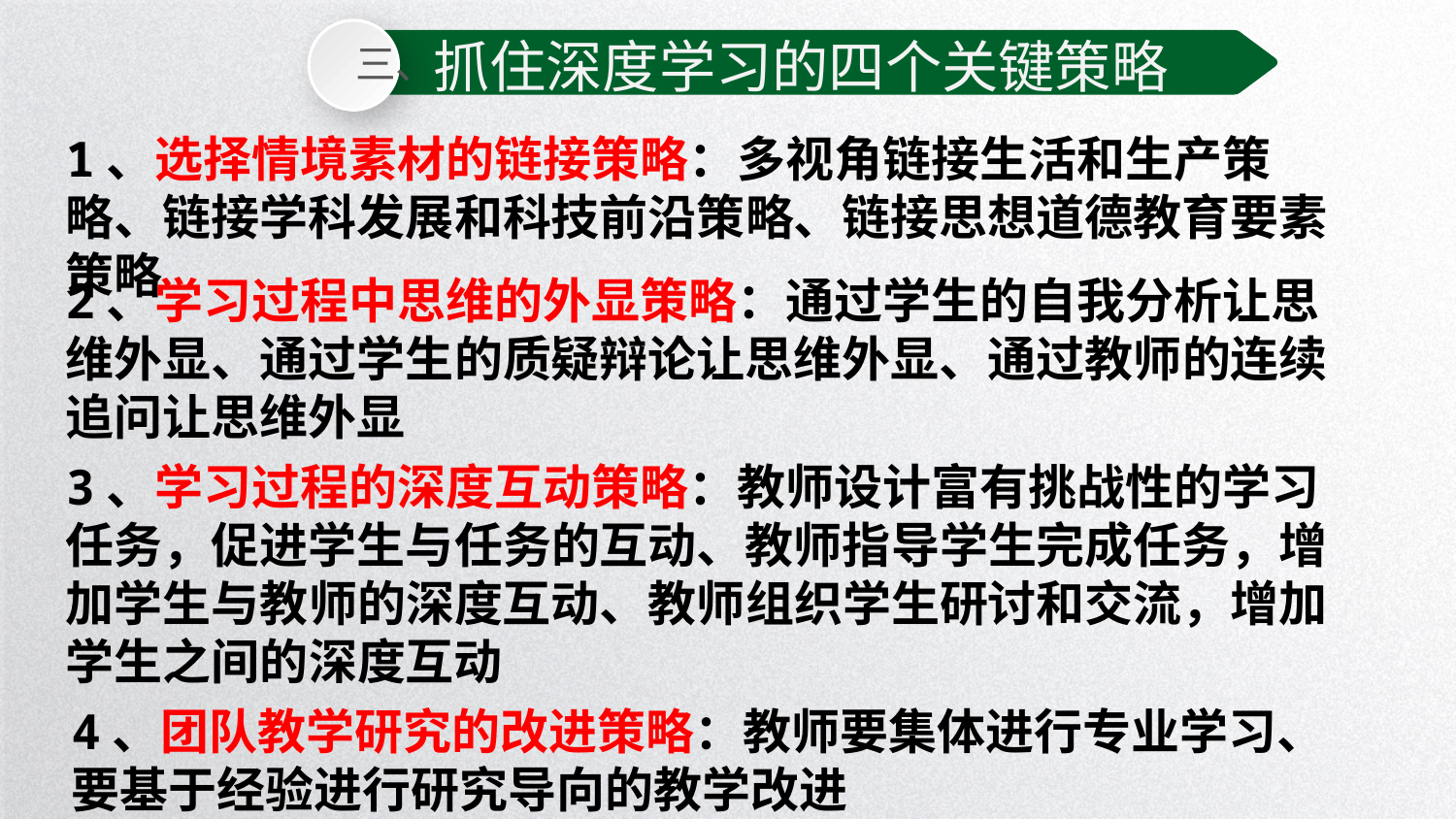

三、

抓住深度学习的四个关键策略
1、选择情境素材的链接策略：多视角链接生活和生产策略、链接学科发展和科技前沿策略、链接思想道德教育要素策略
2、学习过程中思维的外显策略：通过学生的自我分析让思维外显、通过学生的质疑辩论让思维外显、通过教师的连续追问让思维外显
3、学习过程的深度互动策略：教师设计富有挑战性的学习任务，促进学生与任务的互动、教师指导学生完成任务，增加学生与教师的深度互动、教师组织学生研讨和交流，增加学生之间的深度互动

4、团队教学研究的改进策略：教师要集体进行专业学习、要基于经验进行研究导向的教学改进